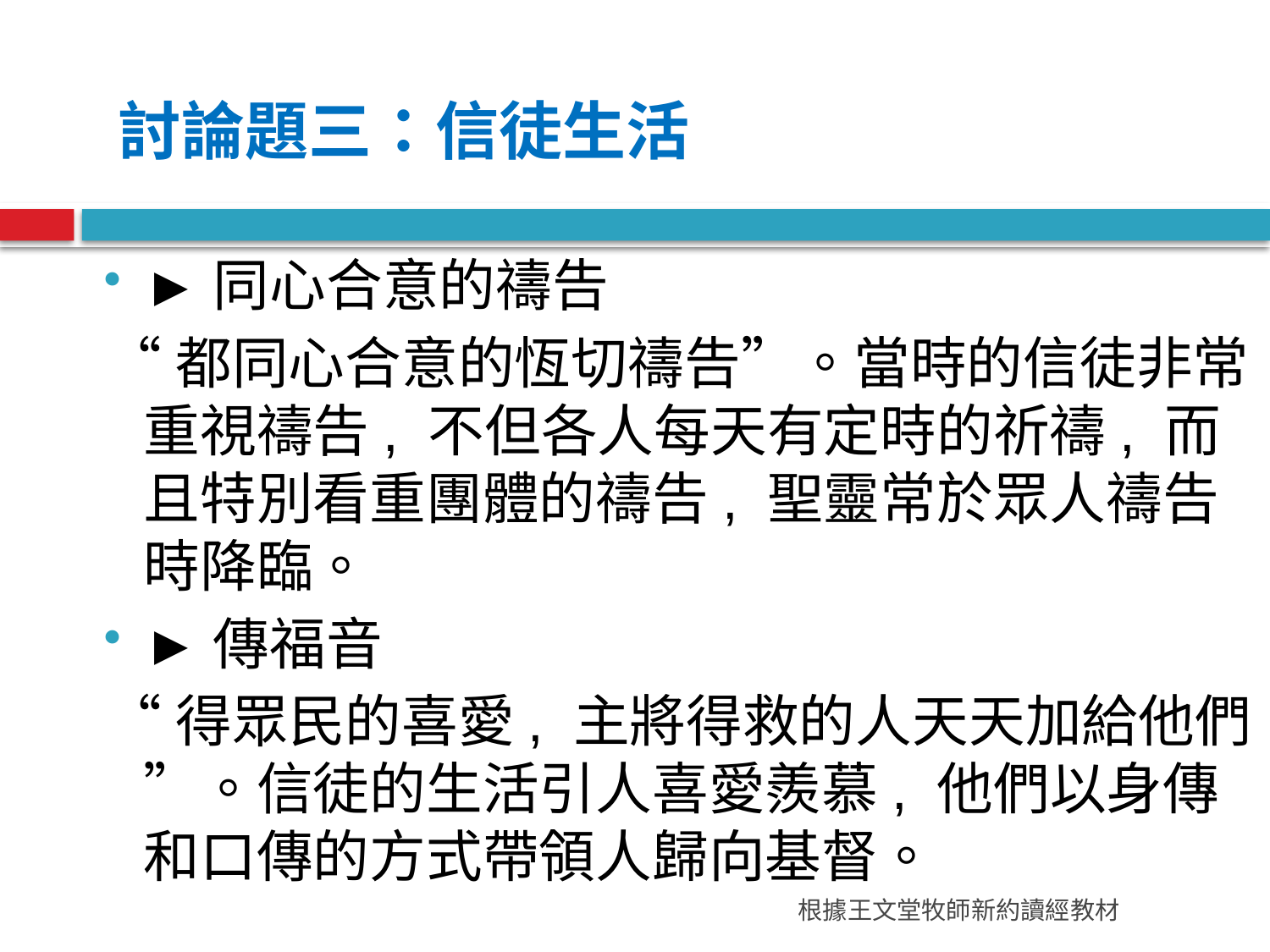

討論題三：信徒生活
►同心合意的禱告
“都同心合意的恆切禱告”。當時的信徒非常重視禱告, 不但各人每天有定時的祈禱, 而且特別看重團體的禱告, 聖靈常於眾人禱告時降臨。
►傳福音
“得眾民的喜愛, 主將得救的人天天加給他們”。信徒的生活引人喜愛羨慕, 他們以身傳和口傳的方式帶領人歸向基督。

根據王文堂牧師新約讀經教材